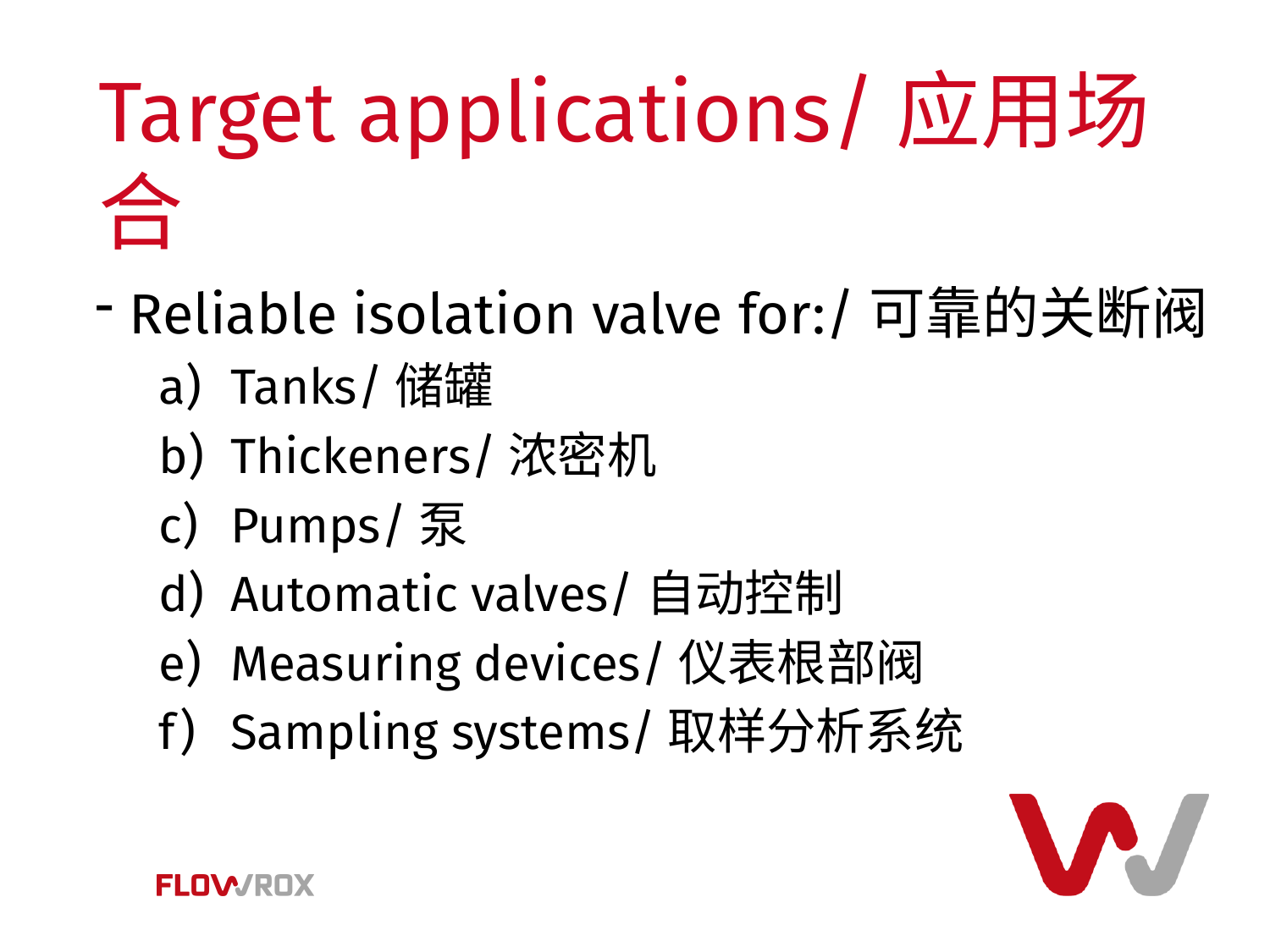

# Target applications/应用场合
 Reliable isolation valve for:/可靠的关断阀
Tanks/储罐
Thickeners/浓密机
Pumps/泵
Automatic valves/自动控制
Measuring devices/仪表根部阀
Sampling systems/取样分析系统